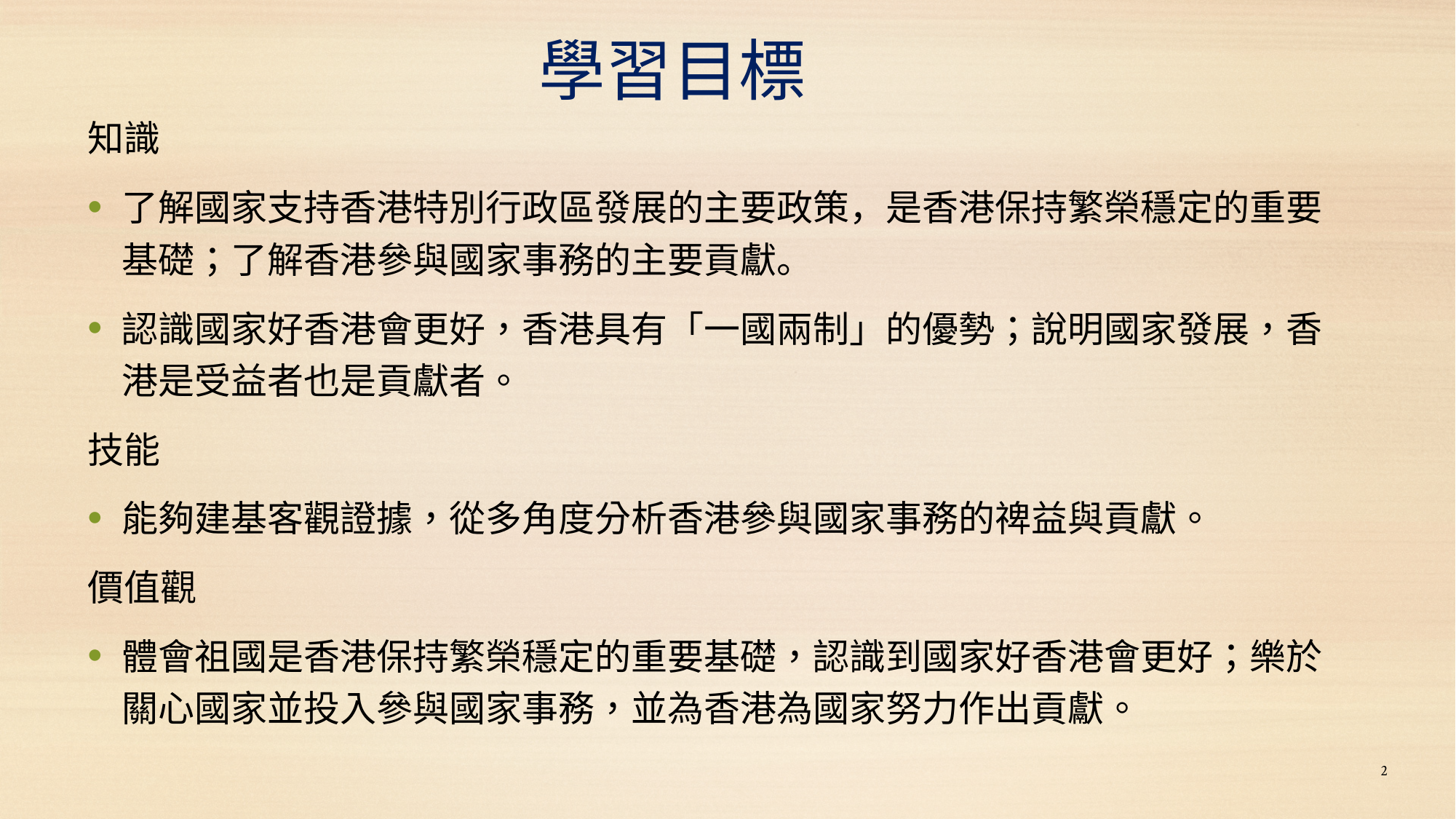

# 學習目標
知識
了解國家支持香港特別行政區發展的主要政策，是香港保持繁榮穩定的重要基礎；了解香港參與國家事務的主要貢獻。
認識國家好香港會更好，香港具有「一國兩制」的優勢；說明國家發展，香港是受益者也是貢獻者。
技能
能夠建基客觀證據，從多角度分析香港參與國家事務的禆益與貢獻。
價值觀
體會祖國是香港保持繁榮穩定的重要基礎，認識到國家好香港會更好；樂於關心國家並投入參與國家事務，並為香港為國家努力作出貢獻。

2